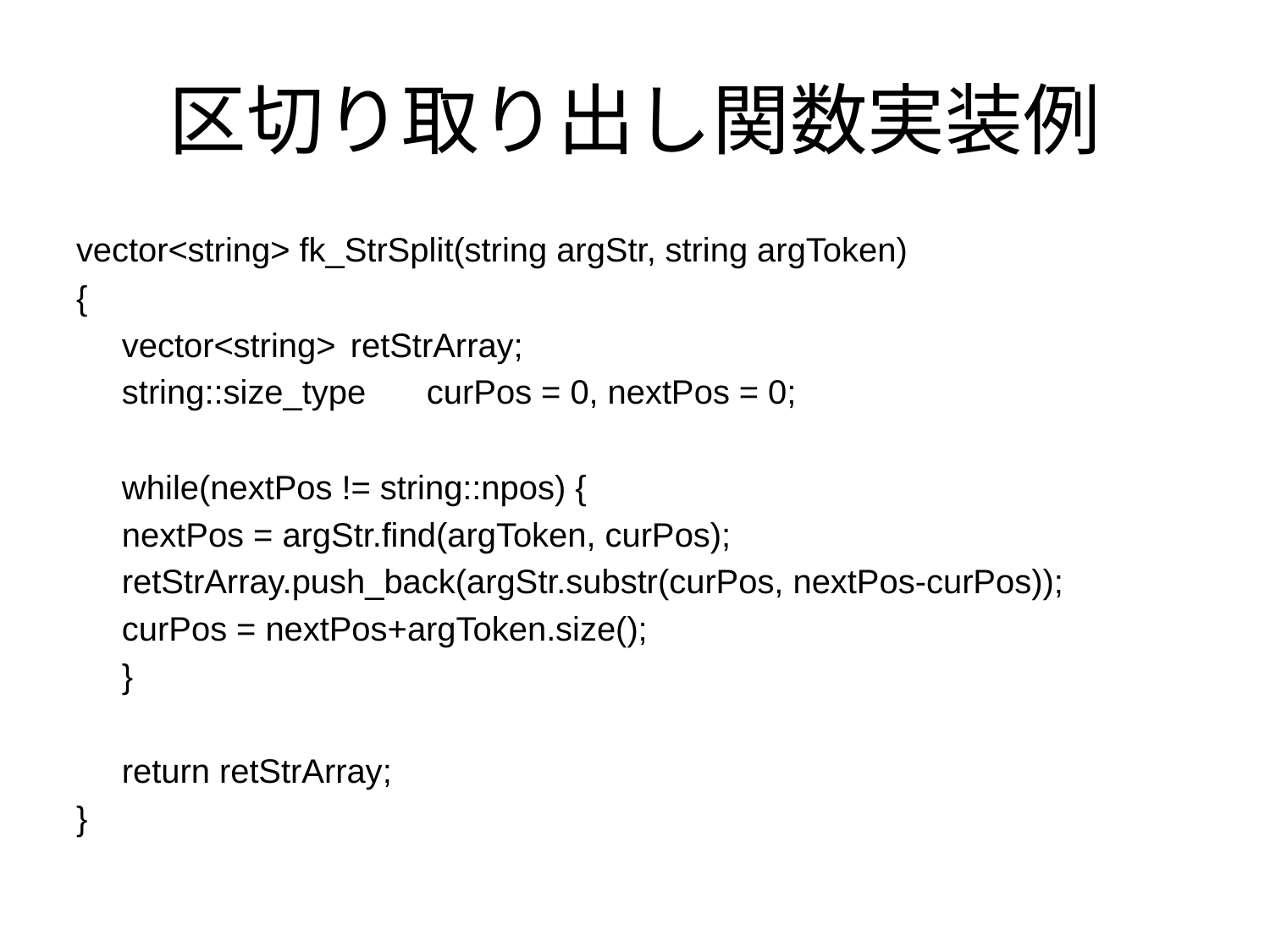

# 区切り取り出し関数実装例
vector<string> fk_StrSplit(string argStr, string argToken)
{
	vector<string>		retStrArray;
	string::size_type	curPos = 0, nextPos = 0;

	while(nextPos != string::npos) {
		nextPos = argStr.find(argToken, curPos);
		retStrArray.push_back(argStr.substr(curPos, nextPos-curPos));
		curPos = nextPos+argToken.size();
	}

	return retStrArray;
}